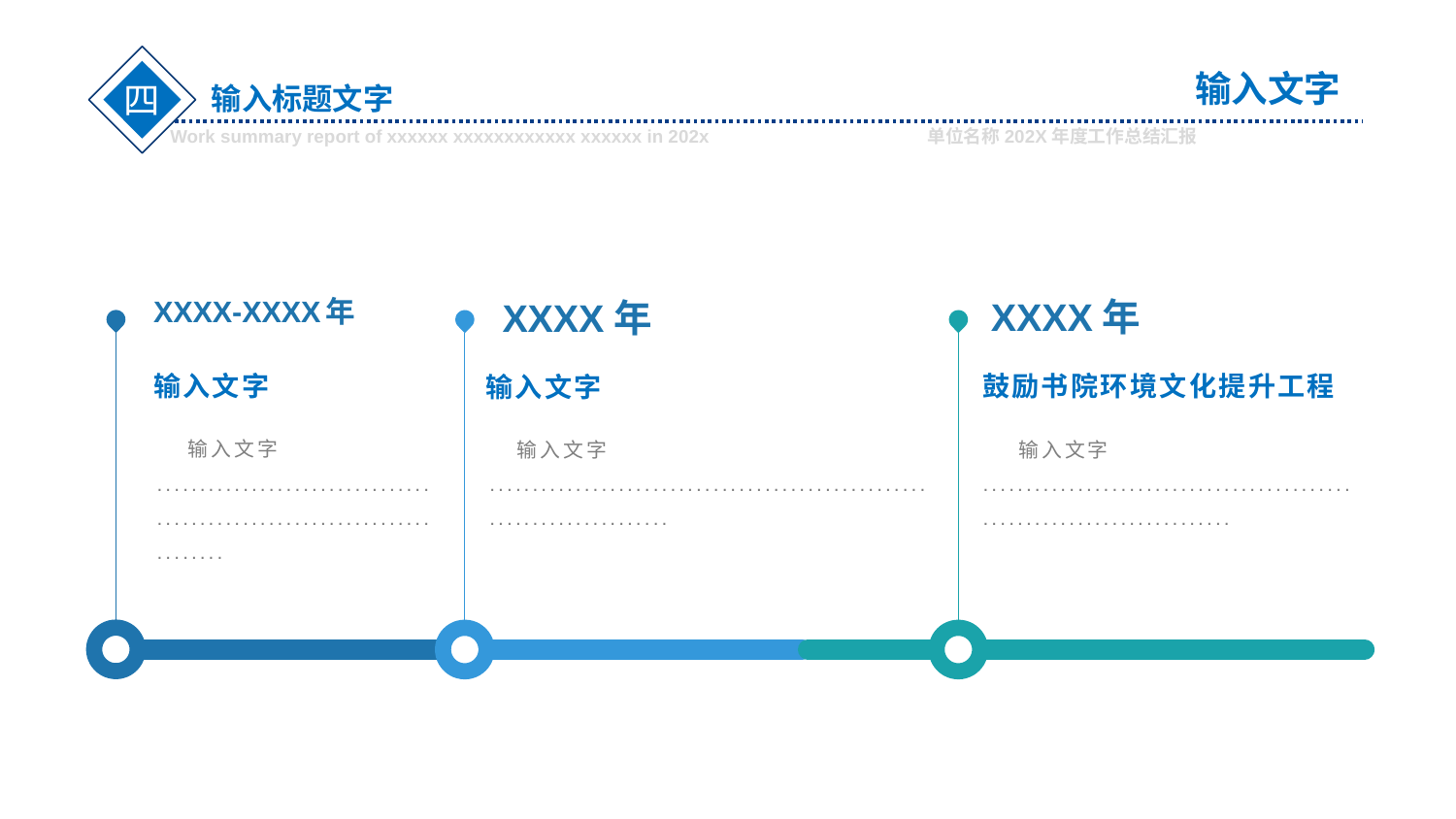

羲和书院入口景观改造项目、精诚书院入口改造项目、崇德书院功能区提升项目
 需要有图片，让学生助理去拍
2017

四
 输入文字
输入标题文字
Work summary report of xxxxxx xxxxxxxxxxxx xxxxxx in 202x                                          单位名称202X年度工作总结汇报
XXXX-XXXX年
XXXX年
XXXX年

输入文字
鼓励书院环境文化提升工程
输入文字
   输入文字
........................................................................
   输入文字
........................................................................
    输入文字
........................................................................